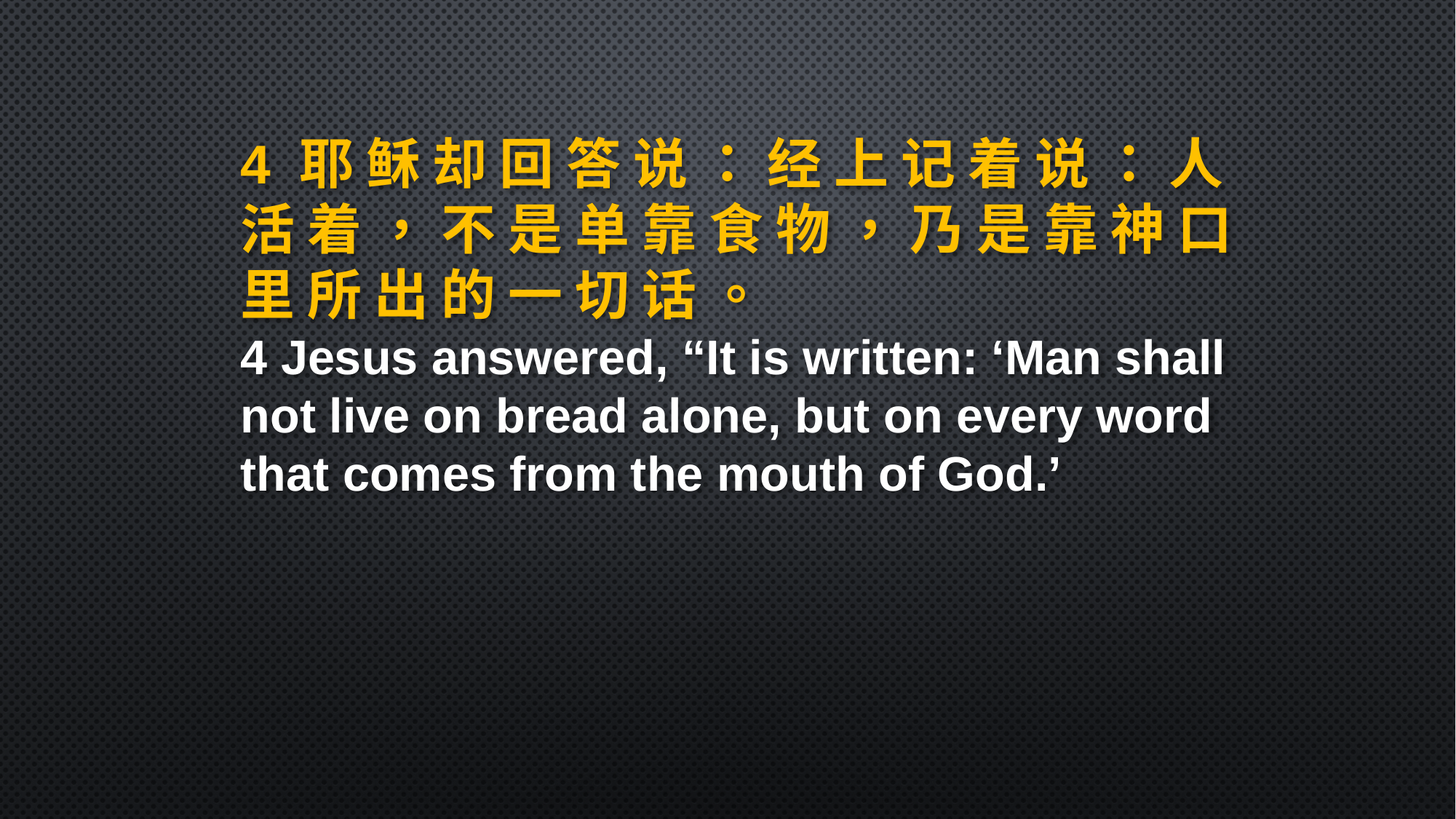

4 耶 稣 却 回 答 说 ： 经 上 记 着 说 ： 人 活 着 ， 不 是 单 靠 食 物 ， 乃 是 靠 神 口 里 所 出 的 一 切 话 。
4 Jesus answered, “It is written: ‘Man shall not live on bread alone, but on every word that comes from the mouth of God.’